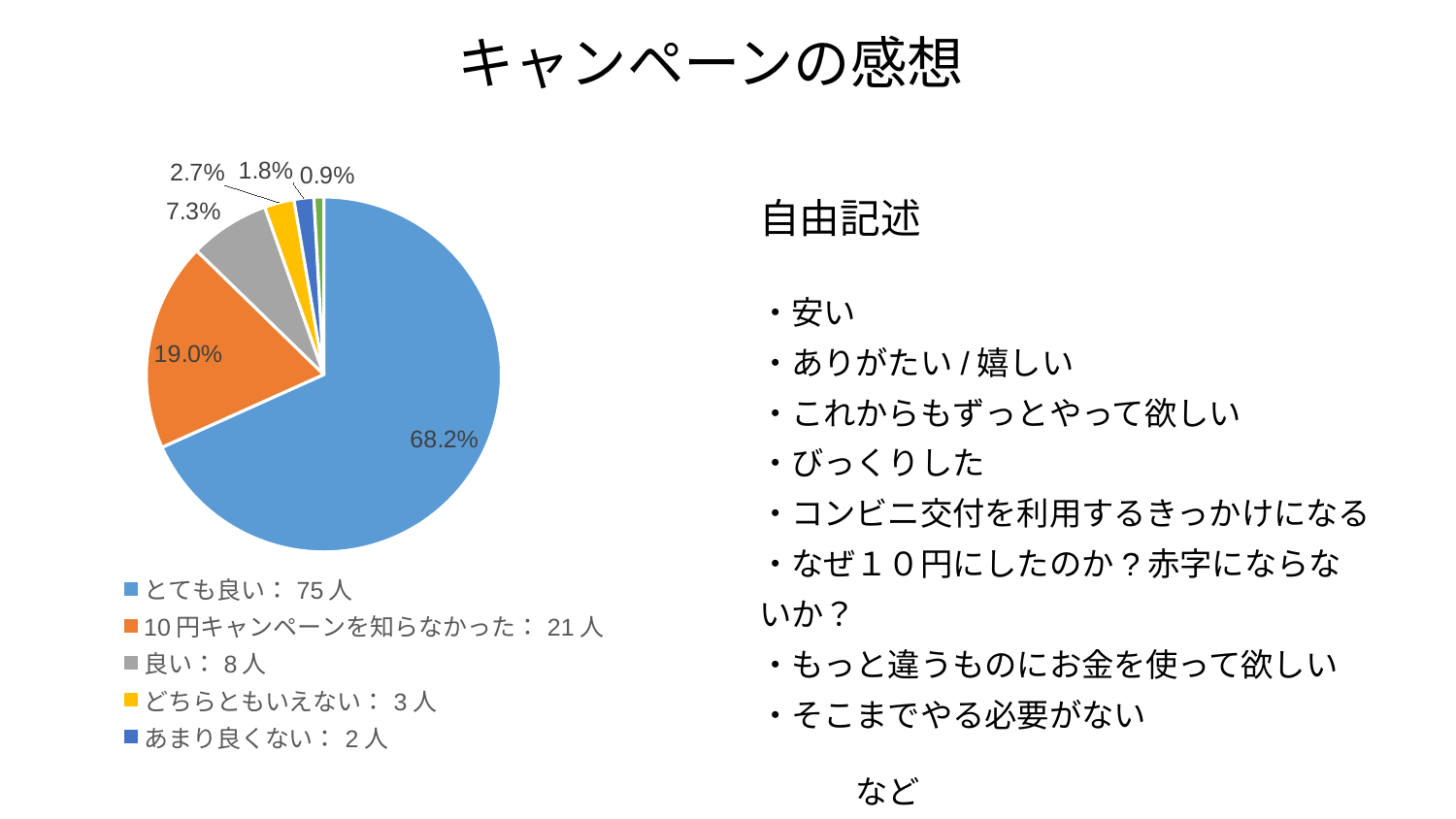

キャンペーンの感想

### Chart

| Category | 売上高 |
|---|---|
| とても良い：75人 | 0.682 |
| 10円キャンペーンを知らなかった：21人 | 0.19 |
| 良い：8人 | 0.073 |
| どちらともいえない：3人 | 0.027 |
| あまり良くない：2人 | 0.018 |
| 良くない：1人 | 0.009 |
自由記述

・安い
・ありがたい/嬉しい
・これからもずっとやって欲しい
・びっくりした
・コンビニ交付を利用するきっかけになる
・なぜ１０円にしたのか?赤字にならないか？
・もっと違うものにお金を使って欲しい
・そこまでやる必要がない
　　　　　　　　　　　　　　　　　　　　　　など